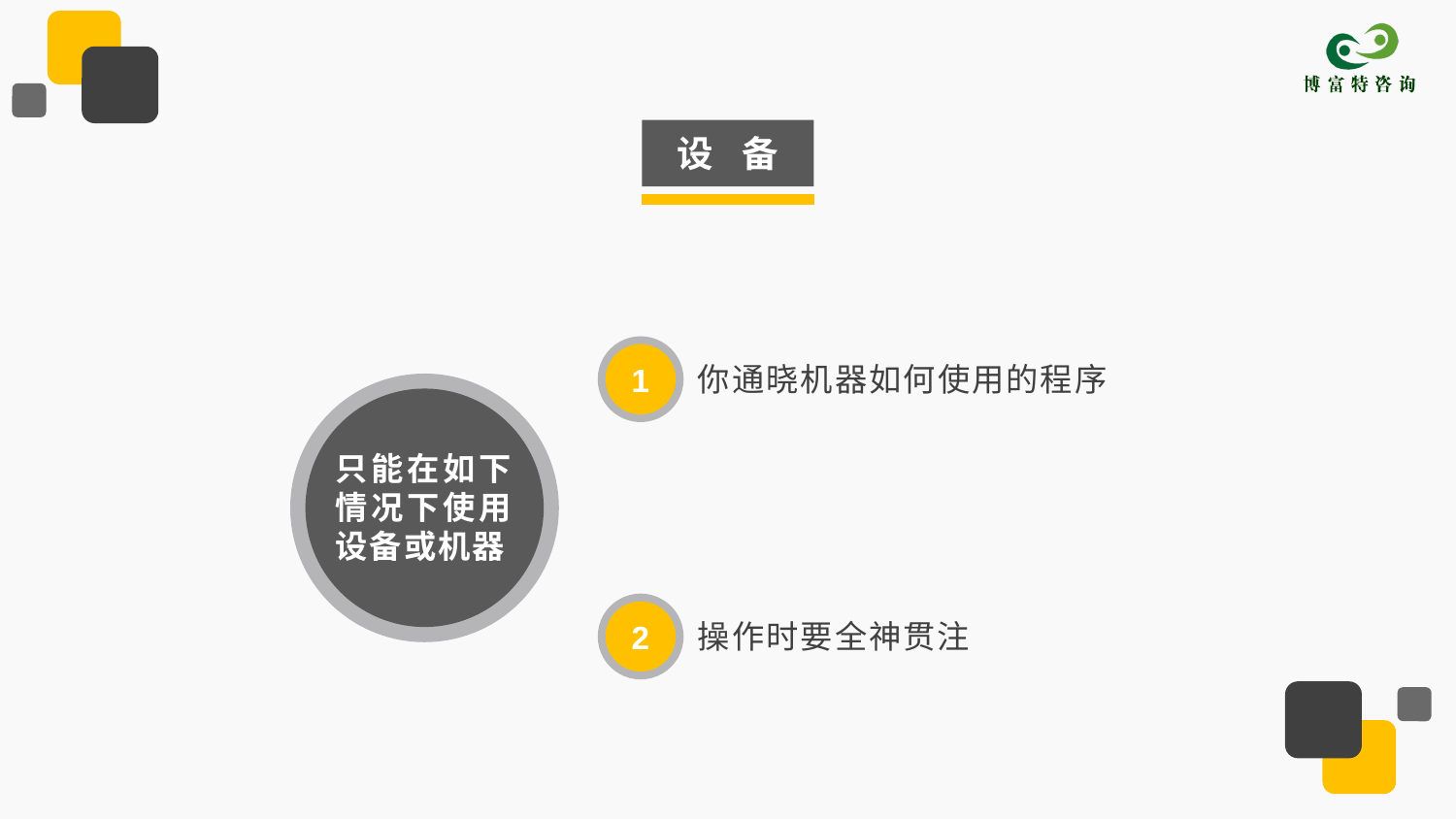

设  备

1
你通晓机器如何使用的程序

2
操作时要全神贯注

只能在如下情况下使用设备或机器